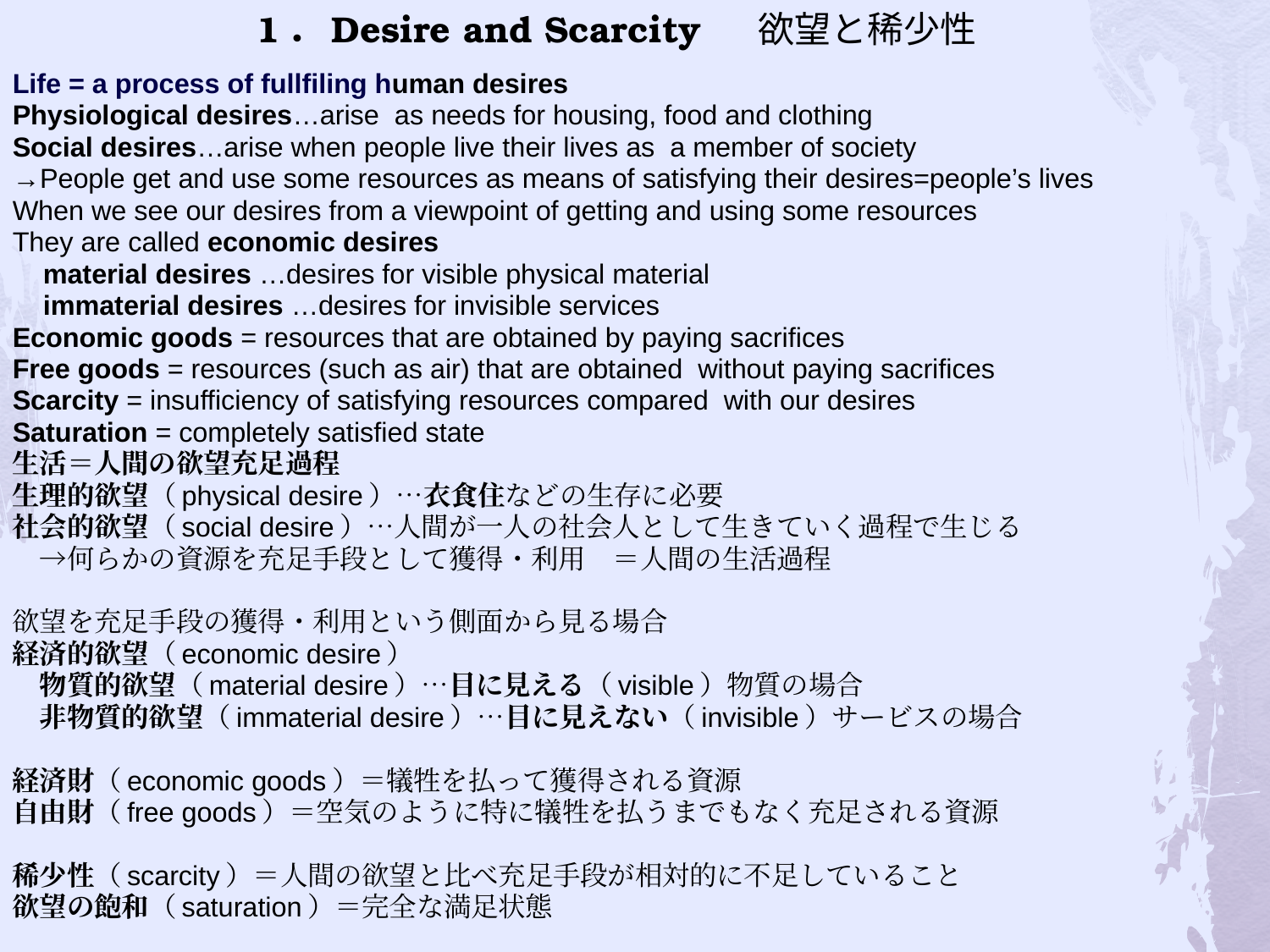

# 1．Desire and Scarcity    欲望と稀少性
Life = a process of fullfiling human desires
Physiological desires…arise  as needs for housing, food and clothing
Social desires…arise when people live their lives as  a member of society
→People get and use some resources as means of satisfying their desires=people’s lives
When we see our desires from a viewpoint of getting and using some resources
They are called economic desires
    material desires …desires for visible physical material
    immaterial desires …desires for invisible services
Economic goods = resources that are obtained by paying sacrifices
Free goods = resources (such as air) that are obtained  without paying sacrifices
Scarcity = insufficiency of satisfying resources compared  with our desires
Saturation = completely satisfied state
生活＝人間の欲望充足過程
生理的欲望（physical desire）…衣食住などの生存に必要
社会的欲望（social desire）…人間が一人の社会人として生きていく過程で生じる
　→何らかの資源を充足手段として獲得・利用　＝人間の生活過程

欲望を充足手段の獲得・利用という側面から見る場合
経済的欲望（economic desire）
　物質的欲望（material desire）…目に見える（visible）物質の場合
　非物質的欲望（immaterial desire）…目に見えない（invisible）サービスの場合

経済財（economic goods）＝犠牲を払って獲得される資源
自由財（free goods）＝空気のように特に犠牲を払うまでもなく充足される資源

稀少性（scarcity）＝人間の欲望と比べ充足手段が相対的に不足していること
欲望の飽和（saturation）＝完全な満足状態